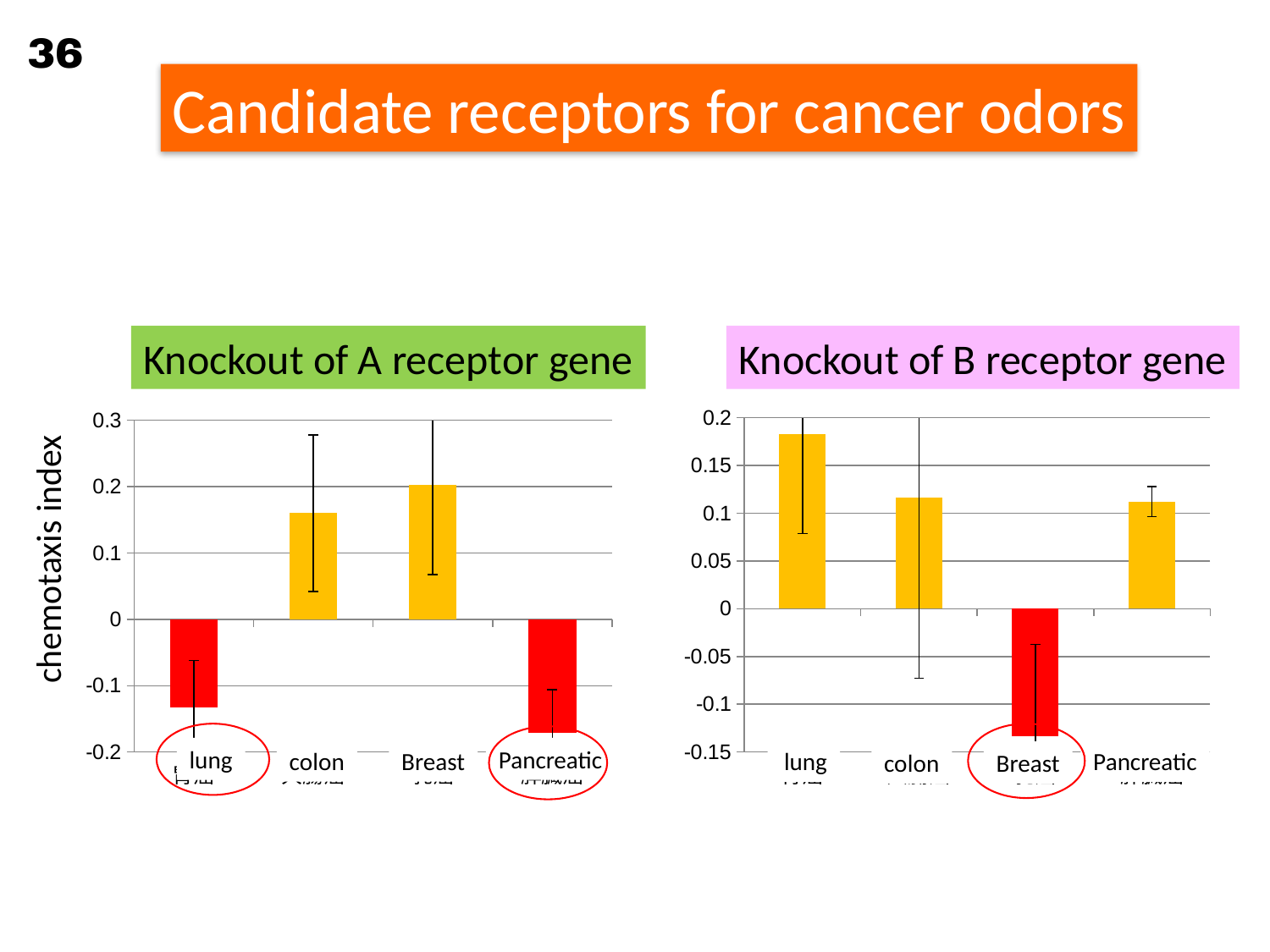

36
Candidate receptors for cancer odors
Knockout of A receptor gene
Knockout of B receptor gene

### Chart

| Category | sre-29 |
|---|---|
| 胃癌 | 0.18250000000000002 |
| 大腸癌 | 0.1166 |
| 乳癌 | -0.13325000000000004 |
| 膵臓癌 | 0.11233333333333333 |
lung
Pancreatic
Breast
colon
肺癌

### Chart

| Category | srz-60 |
|---|---|
| 胃癌 | -0.13333333333333333 |
| 大腸癌 | 0.15999999999999998 |
| 乳癌 | 0.20299999999999999 |
| 膵臓癌 | -0.17149999999999999 |
lung
Pancreatic
Breast
colon
 chemotaxis index